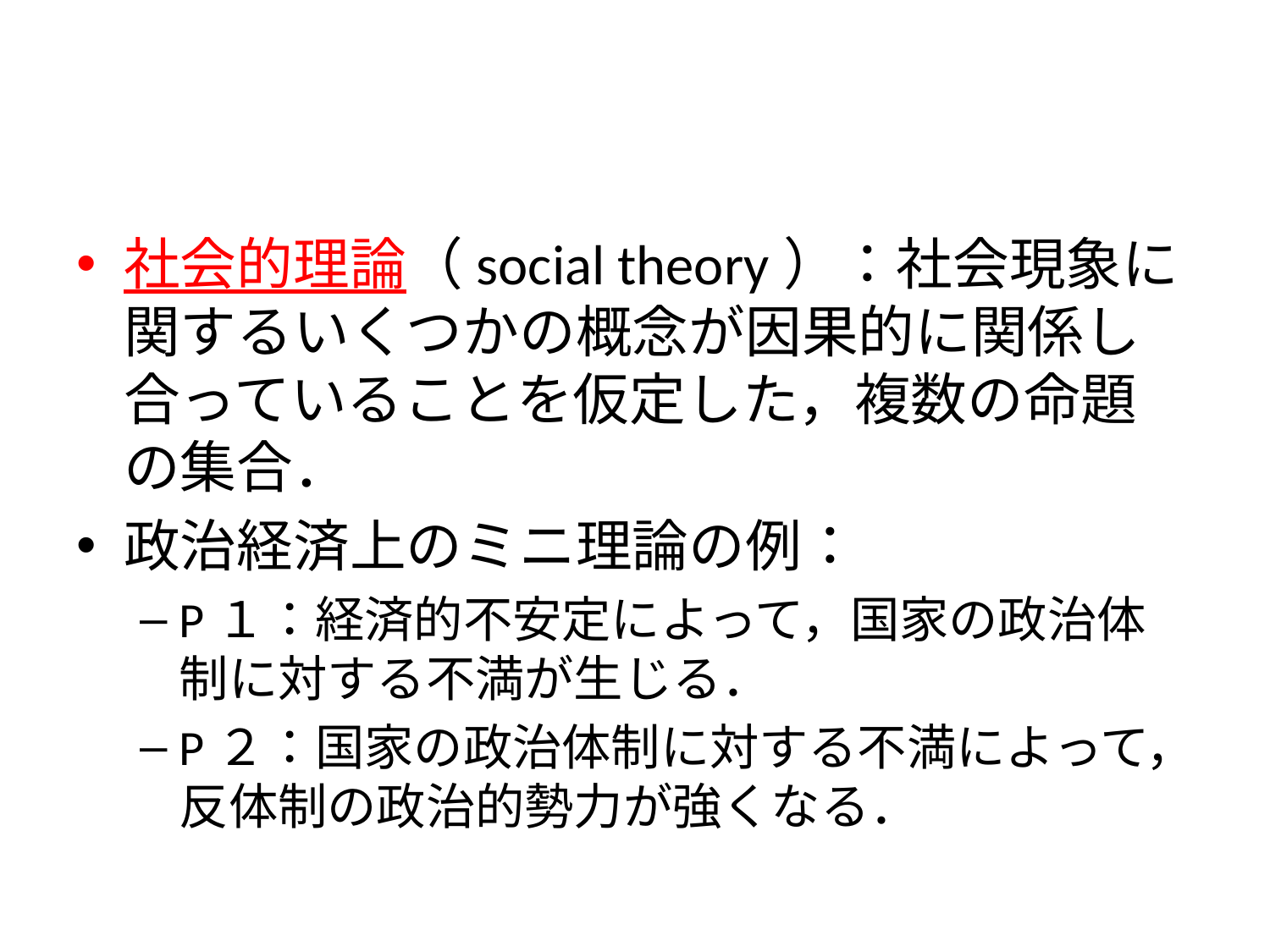

#
社会的理論（social theory）：社会現象に関するいくつかの概念が因果的に関係し合っていることを仮定した，複数の命題の集合．
政治経済上のミニ理論の例：
P１：経済的不安定によって，国家の政治体制に対する不満が生じる．
P２：国家の政治体制に対する不満によって，反体制の政治的勢力が強くなる．